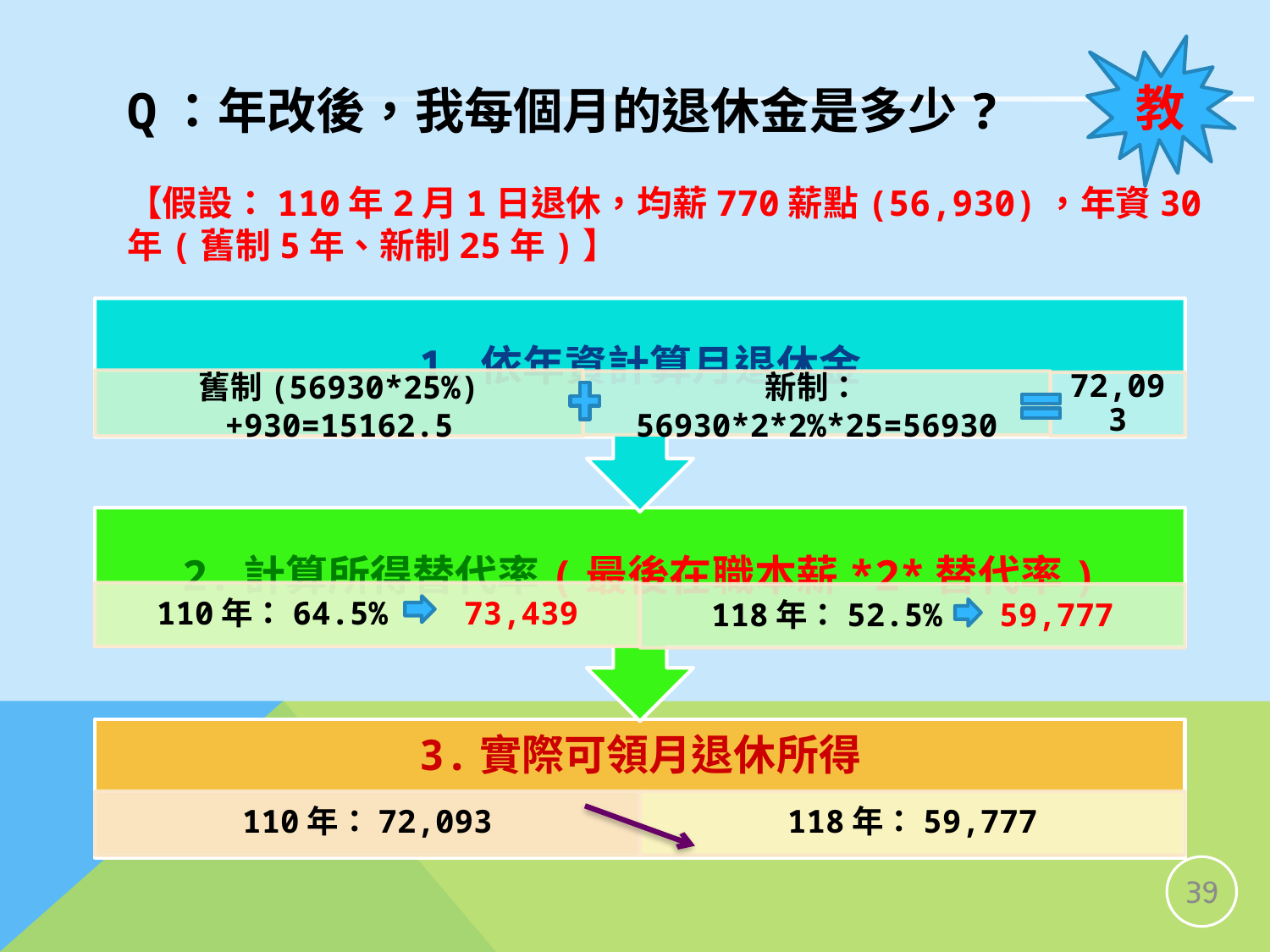

教
# Q：年改後，我每個月的退休金是多少? 【假設：110年2月1日退休，均薪770薪點(56,930)，年資30年(舊制5年、新制25年)】
3.實際可領月退休所得
110年：72,093
118年：59,777
2.計算所得替代率(最後在職本薪*2*替代率)
110年：64.5%    73,439
118年：52.5%   59,777
1.依年資計算月退休金

舊制(56930*25%)+930=15162.5

新制：56930*2*2%*25=56930

72,093

39